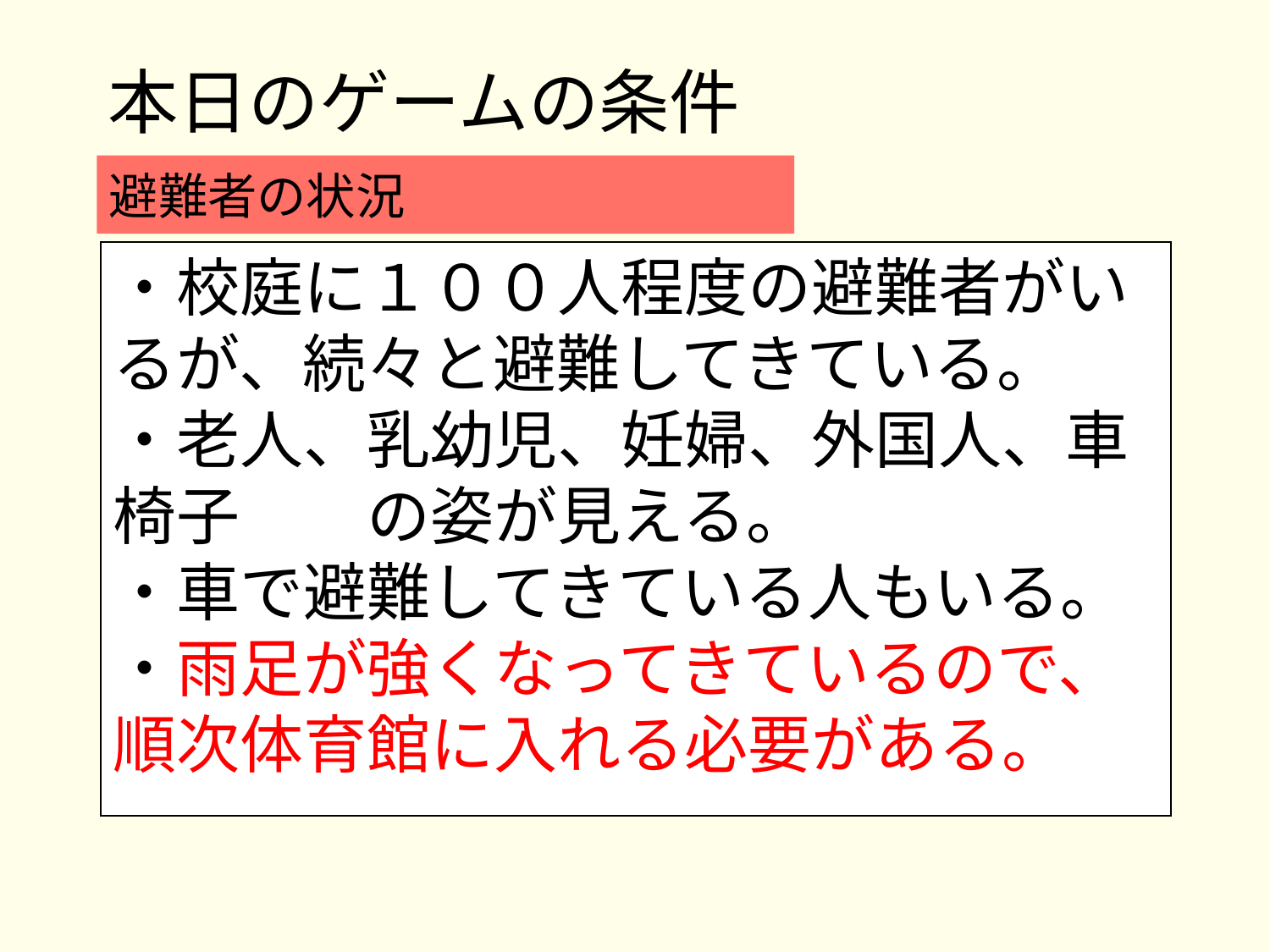

本日のゲームの条件
避難者の状況
・校庭に１００人程度の避難者がいるが、続々と避難してきている。
・老人、乳幼児、妊婦、外国人、車椅子　　の姿が見える。
・車で避難してきている人もいる。
・雨足が強くなってきているので、順次体育館に入れる必要がある。